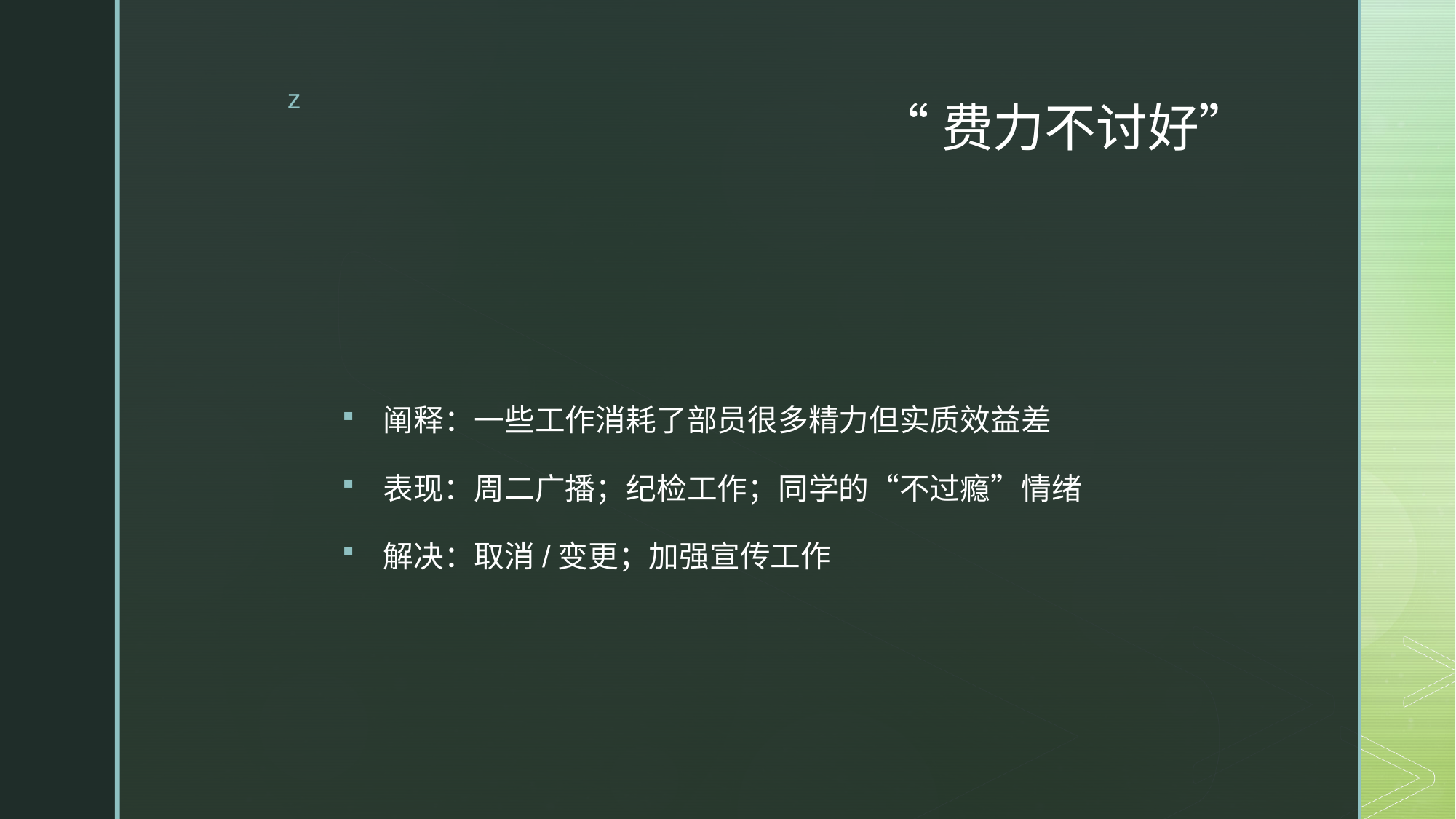

# “费力不讨好”
阐释：一些工作消耗了部员很多精力但实质效益差
表现：周二广播；纪检工作；同学的“不过瘾”情绪
解决：取消/变更；加强宣传工作